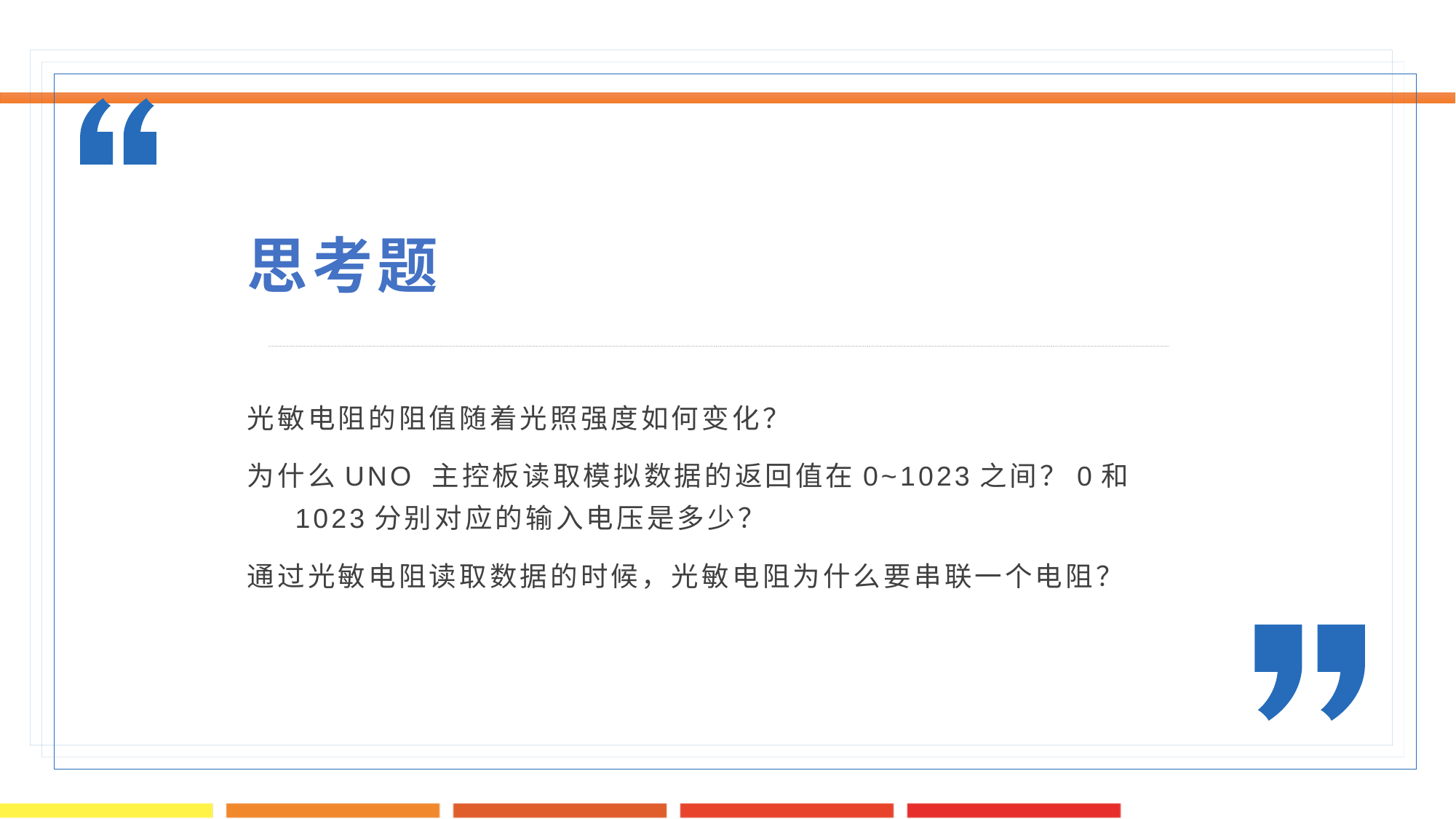

思考题
光敏电阻的阻值随着光照强度如何变化？
为什么UNO 主控板读取模拟数据的返回值在0~1023之间？0和1023分别对应的输入电压是多少？
通过光敏电阻读取数据的时候，光敏电阻为什么要串联一个电阻？